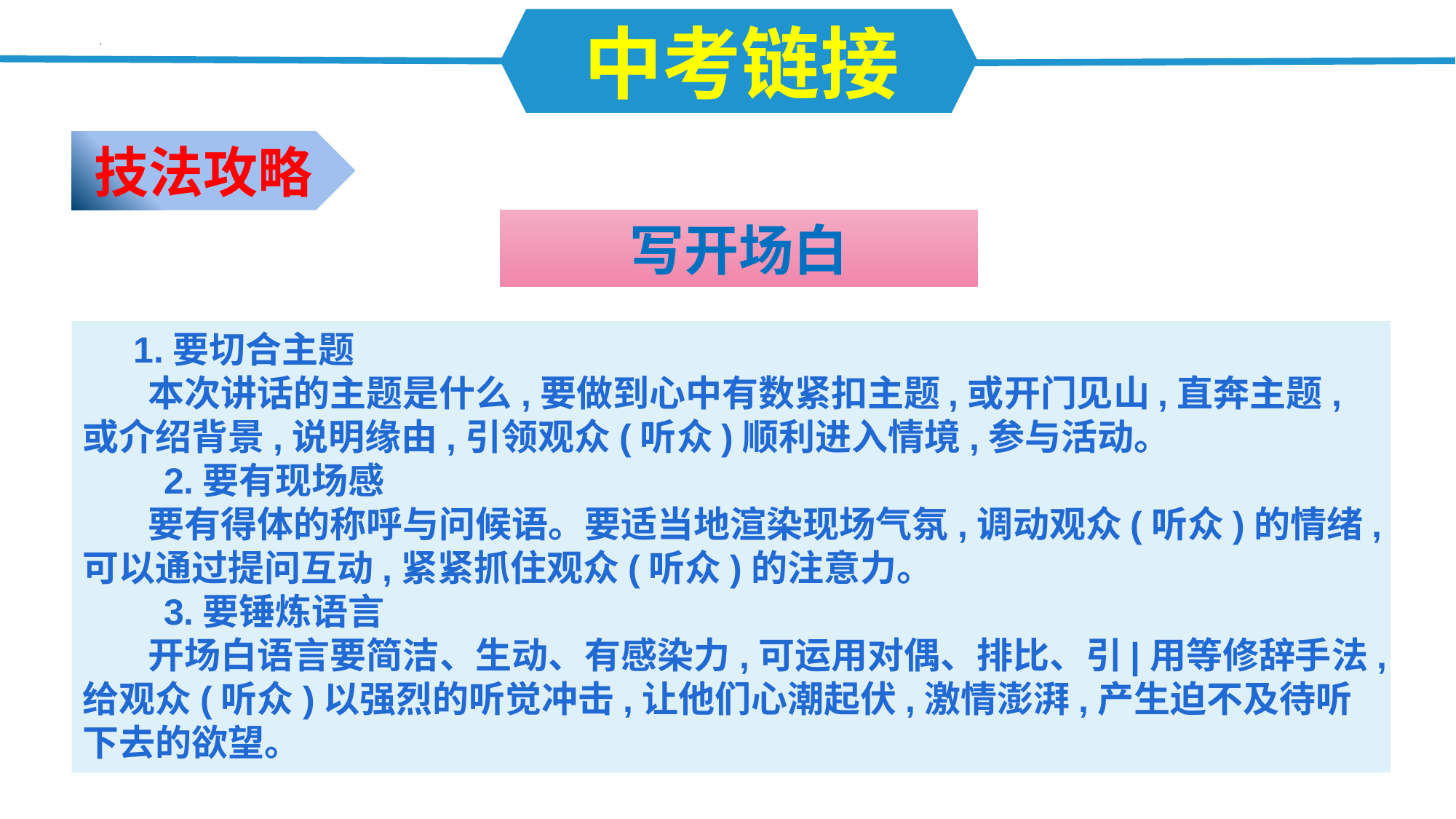

中考链接

技法攻略
写开场白
     1.要切合主题
       本次讲话的主题是什么,要做到心中有数紧扣主题,或开门见山,直奔主题,或介绍背景,说明缘由,引领观众(听众)顺利进入情境,参与活动。
        2.要有现场感
       要有得体的称呼与问候语。要适当地渲染现场气氛,调动观众(听众)的情绪,可以通过提问互动,紧紧抓住观众(听众)的注意力。
        3.要锤炼语言
       开场白语言要简洁、生动、有感染力,可运用对偶、排比、引|用等修辞手法,给观众(听众)以强烈的听觉冲击,让他们心潮起伏,激情澎湃,产生迫不及待听下去的欲望。